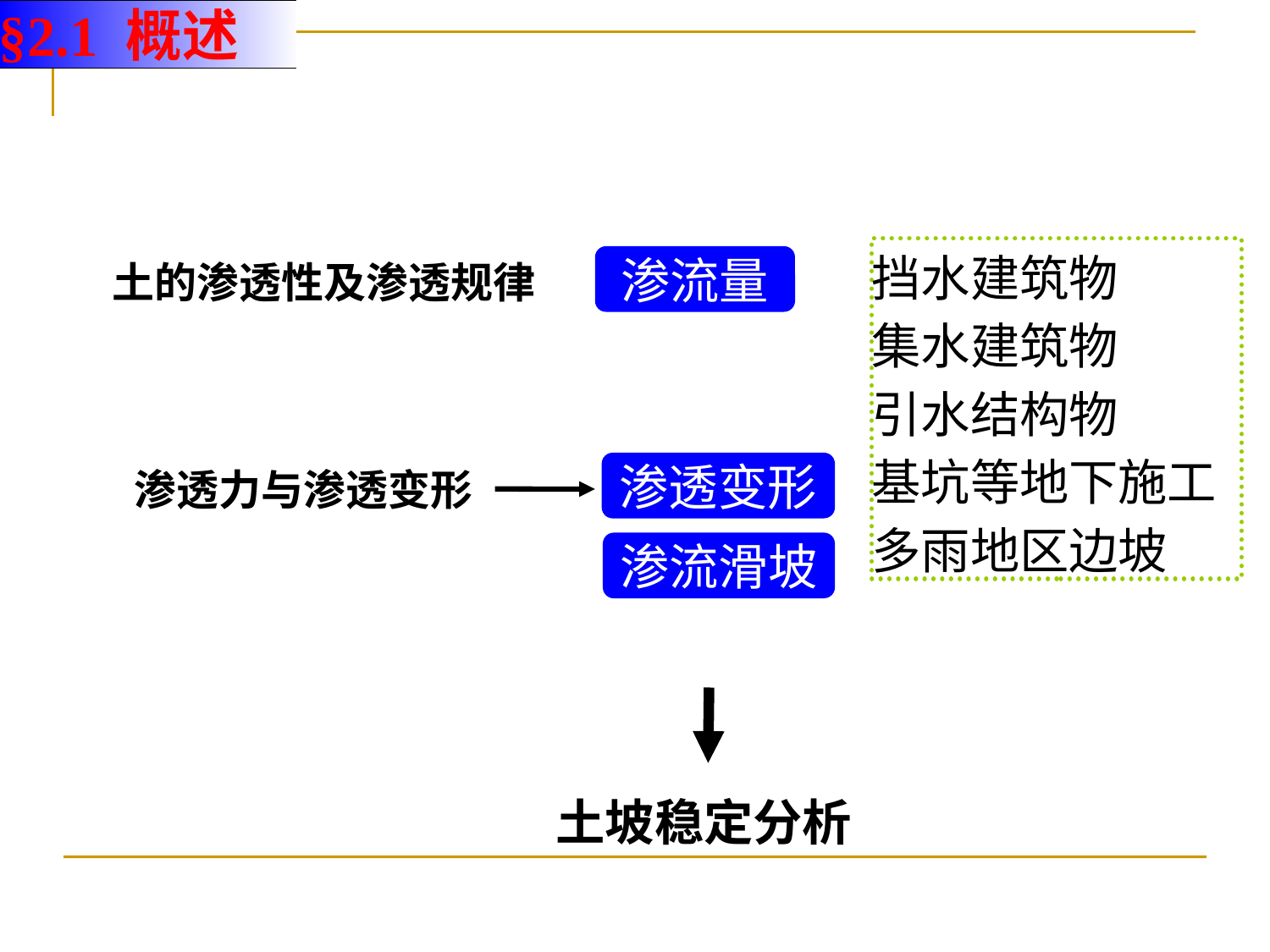

§2.1 概述
挡水建筑物
集水建筑物
引水结构物
基坑等地下施工
多雨地区边坡
土的渗透性及渗透规律
渗流量
渗透变形
渗透力与渗透变形

渗流滑坡

土坡稳定分析